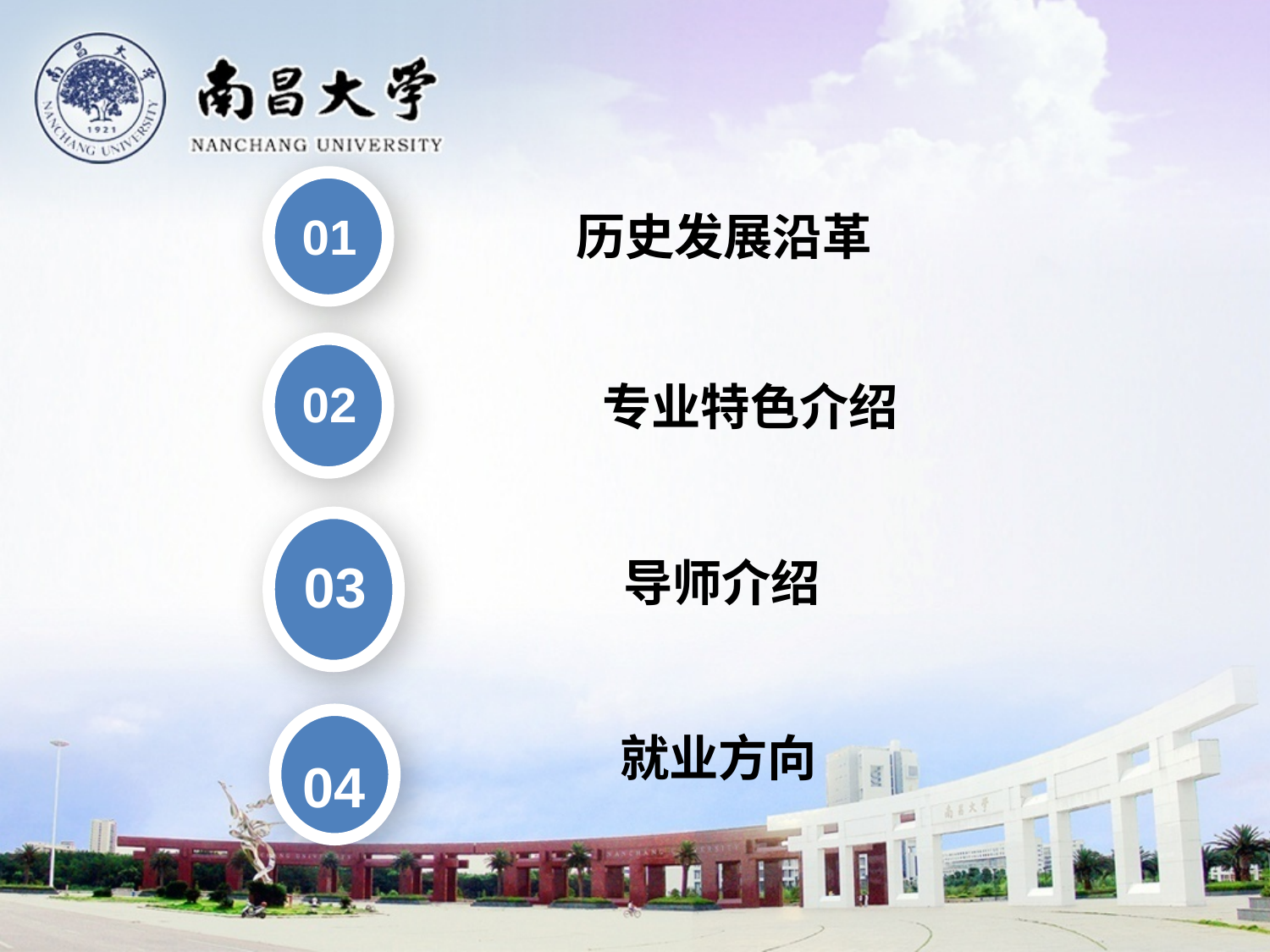

01
历史发展沿革

02
专业特色介绍

03
导师介绍

就业方向
04